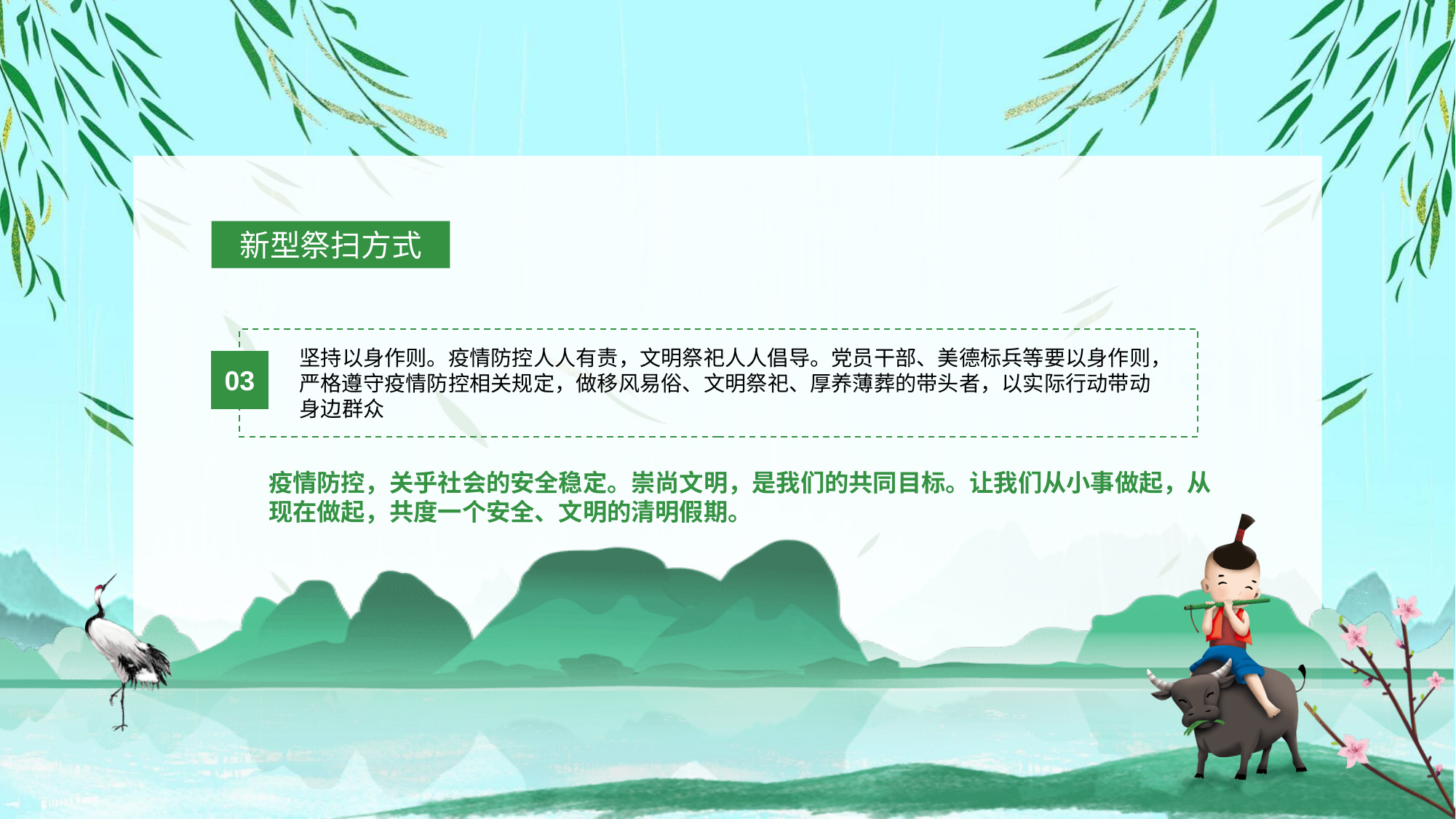

新型祭扫方式

03
坚持以身作则。疫情防控人人有责，文明祭祀人人倡导。党员干部、美德标兵等要以身作则，严格遵守疫情防控相关规定，做移风易俗、文明祭祀、厚养薄葬的带头者，以实际行动带动身边群众
疫情防控，关乎社会的安全稳定。崇尚文明，是我们的共同目标。让我们从小事做起，从现在做起，共度一个安全、文明的清明假期。